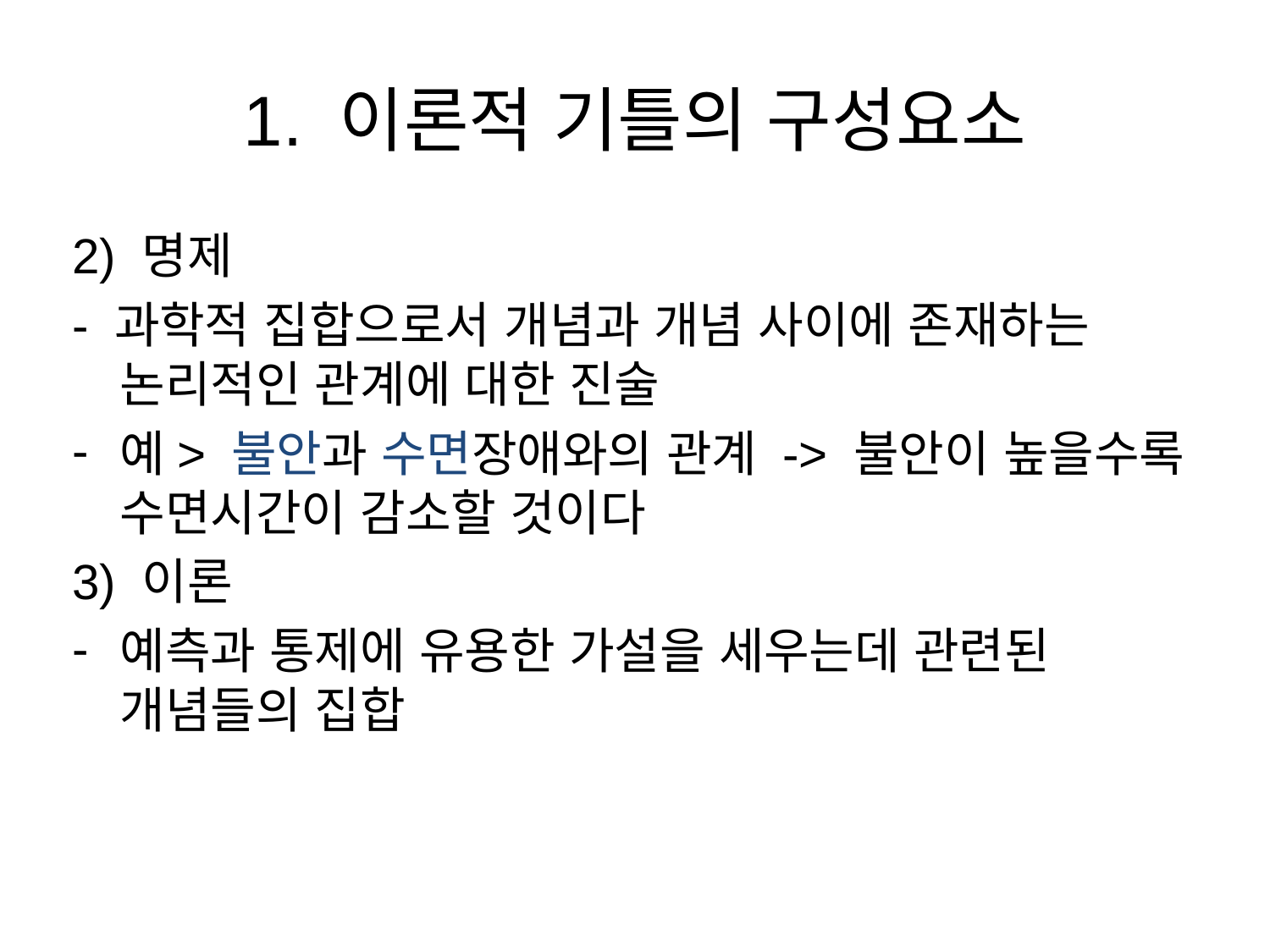

# 1. 이론적 기틀의 구성요소
2) 명제
- 과학적 집합으로서 개념과 개념 사이에 존재하는 논리적인 관계에 대한 진술
예> 불안과 수면장애와의 관계 -> 불안이 높을수록 수면시간이 감소할 것이다
3) 이론
예측과 통제에 유용한 가설을 세우는데 관련된 개념들의 집합